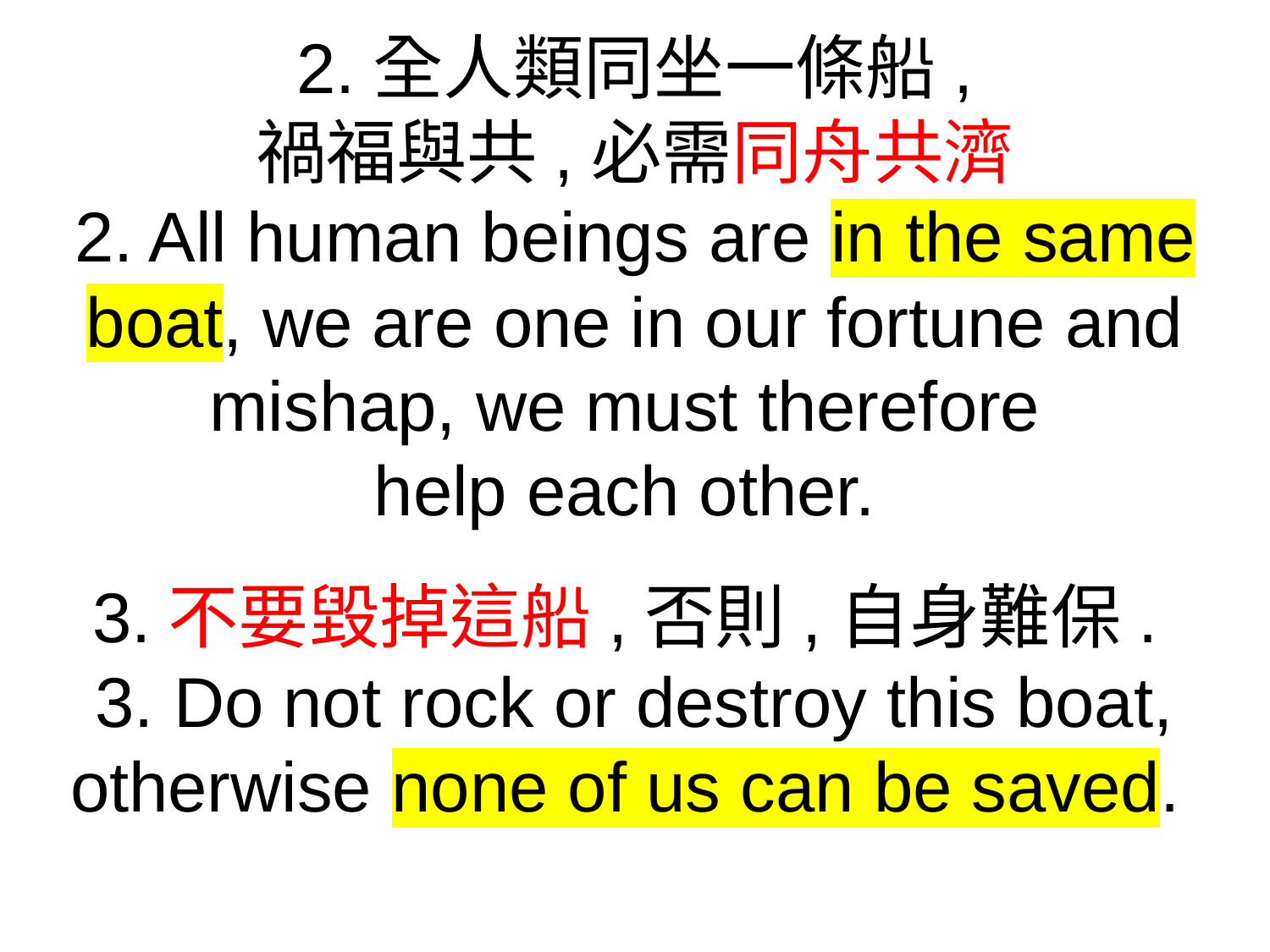

2.全人類同坐一條船,
禍福與共,必需同舟共濟
2. All human beings are in the same boat, we are one in our fortune and mishap, we must therefore
help each other.
3.不要毀掉這船,否則,自身難保.
3. Do not rock or destroy this boat, otherwise none of us can be saved.